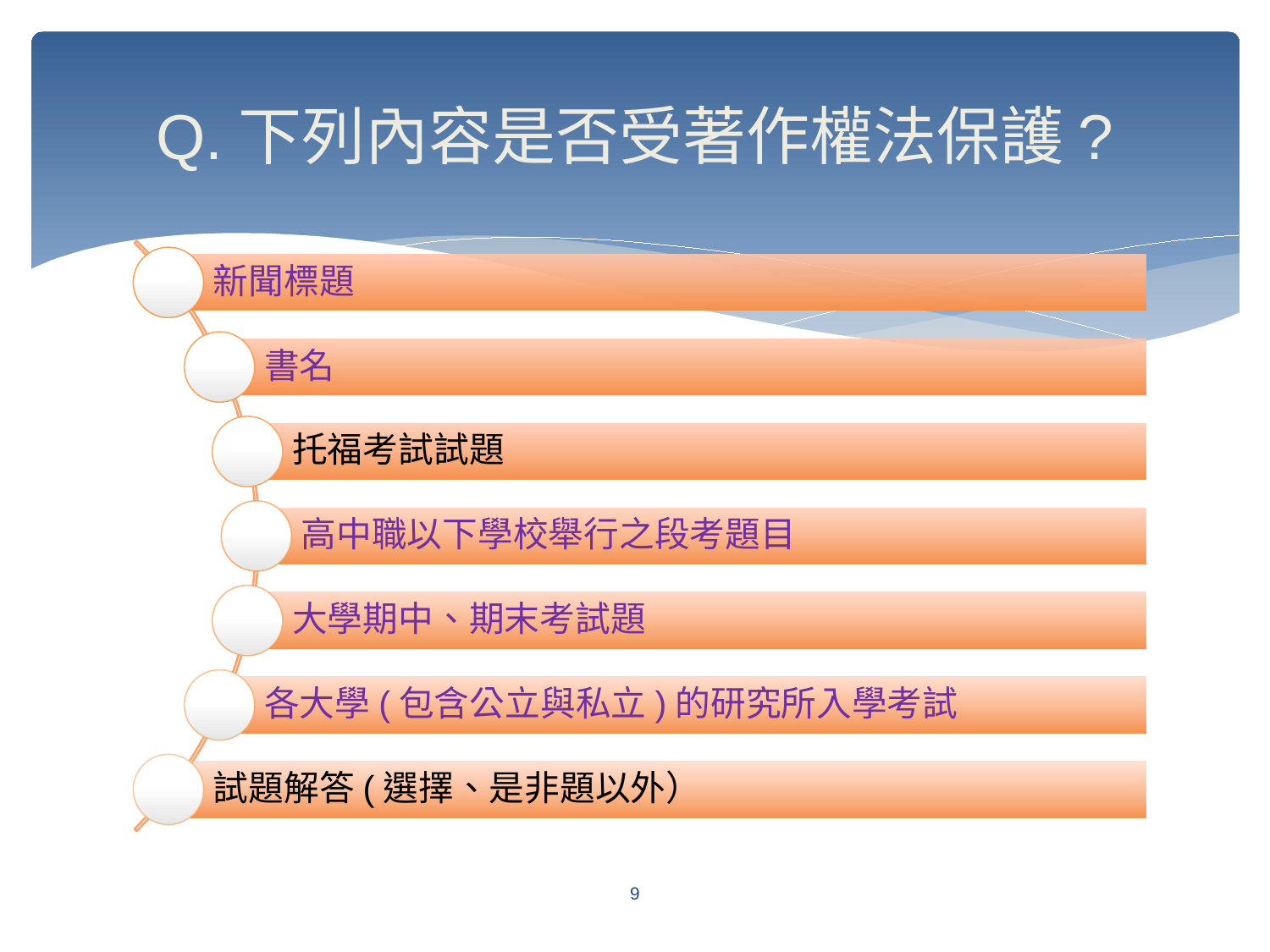

# Q.下列內容是否受著作權法保護?
新聞標題
書名
托福考試試題
高中職以下學校舉行之段考題目
大學期中、期末考試題
各大學(包含公立與私立)的研究所入學考試
試題解答(選擇、是非題以外）
9